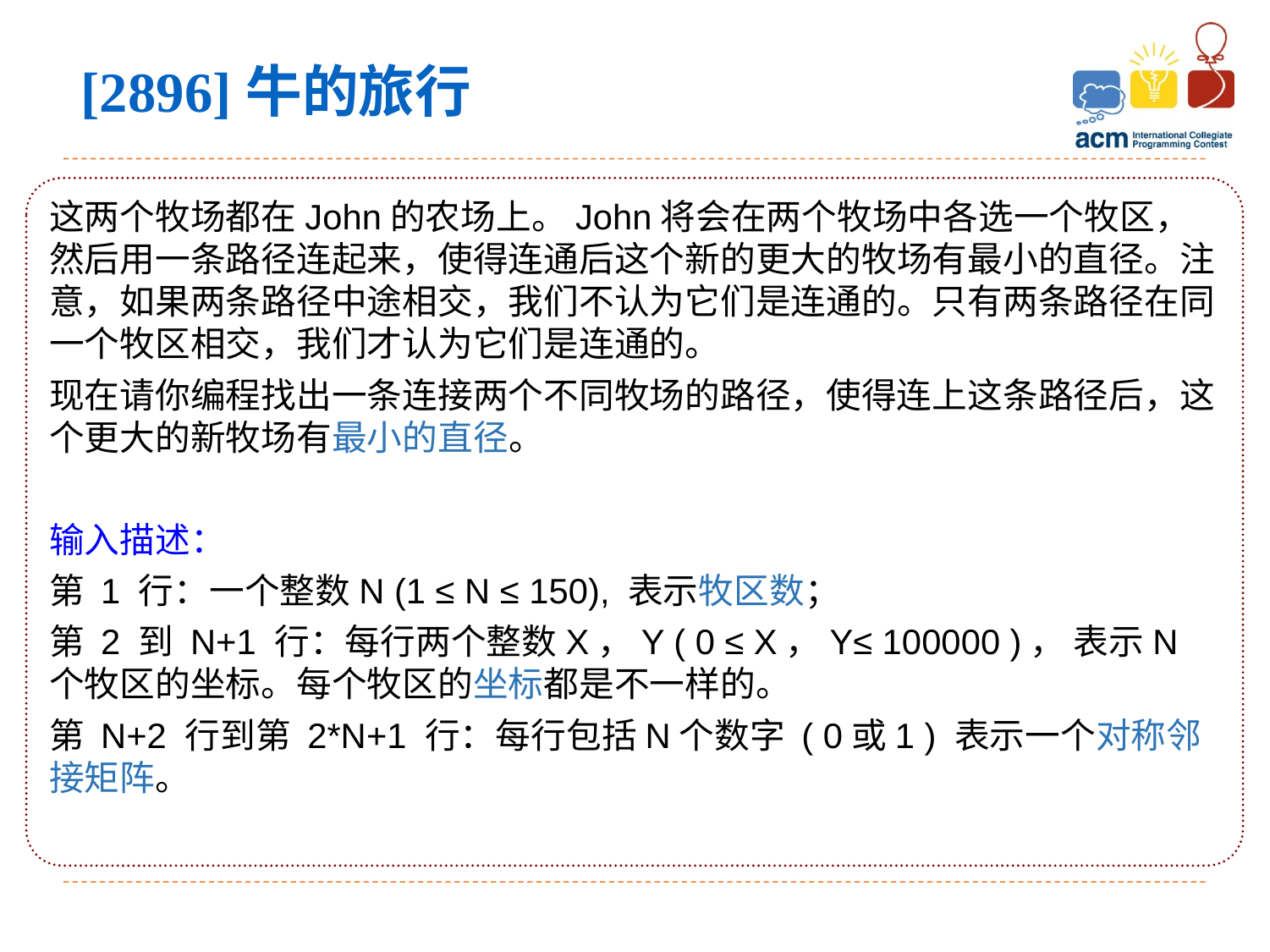

[2896]牛的旅行
这两个牧场都在John的农场上。John将会在两个牧场中各选一个牧区，然后用一条路径连起来，使得连通后这个新的更大的牧场有最小的直径。注意，如果两条路径中途相交，我们不认为它们是连通的。只有两条路径在同一个牧区相交，我们才认为它们是连通的。
现在请你编程找出一条连接两个不同牧场的路径，使得连上这条路径后，这个更大的新牧场有最小的直径。

输入描述：
第 1 行：一个整数N (1 ≤ N ≤ 150), 表示牧区数；
第 2 到 N+1 行：每行两个整数X，Y ( 0 ≤ X，Y≤ 100000 )， 表示N个牧区的坐标。每个牧区的坐标都是不一样的。
第 N+2 行到第 2*N+1 行：每行包括N个数字 ( 0或1 ) 表示一个对称邻接矩阵。